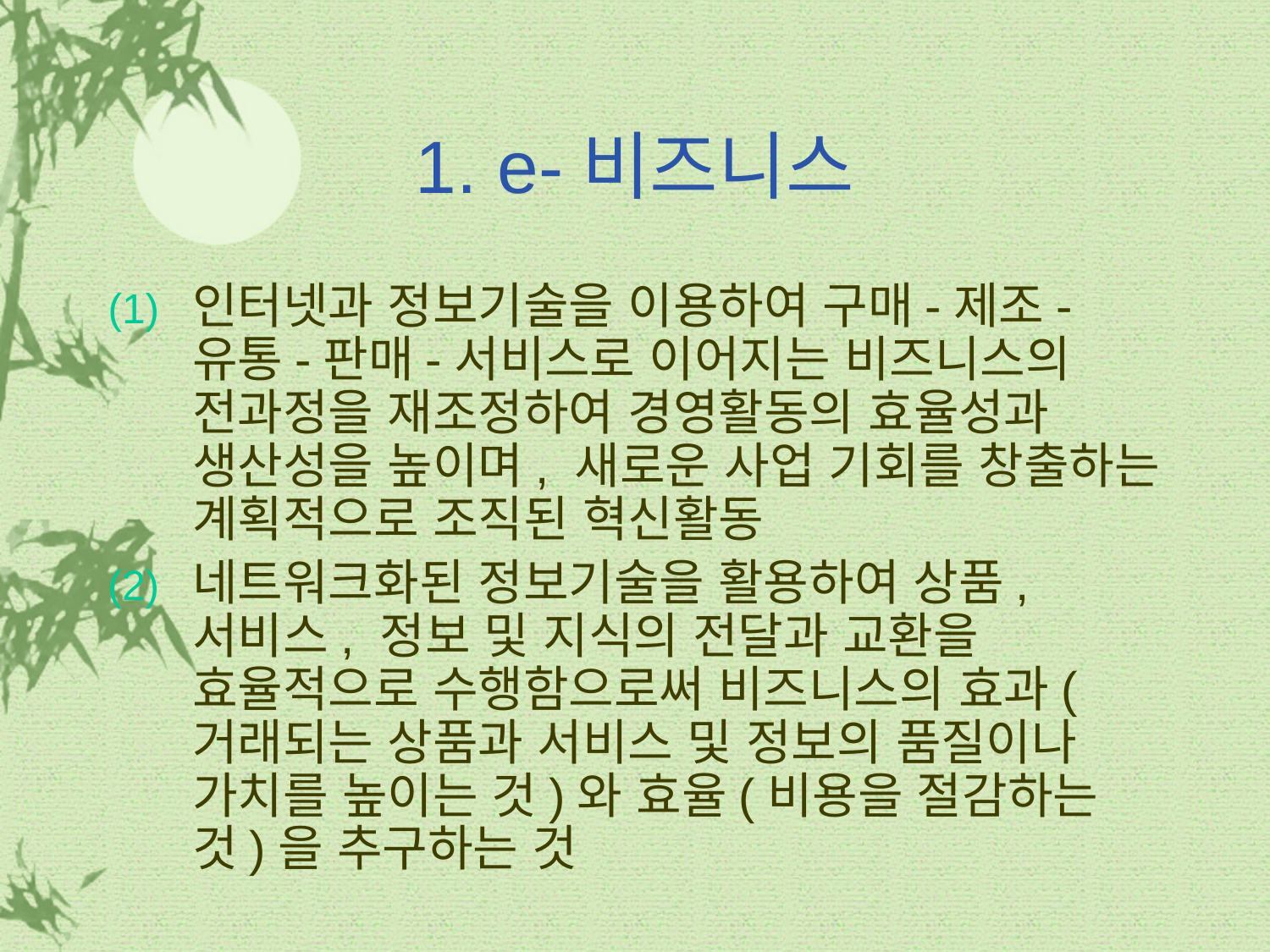

# 1. e-비즈니스
인터넷과 정보기술을 이용하여 구매-제조-유통-판매-서비스로 이어지는 비즈니스의 전과정을 재조정하여 경영활동의 효율성과 생산성을 높이며, 새로운 사업 기회를 창출하는 계획적으로 조직된 혁신활동
네트워크화된 정보기술을 활용하여 상품, 서비스, 정보 및 지식의 전달과 교환을 효율적으로 수행함으로써 비즈니스의 효과(거래되는 상품과 서비스 및 정보의 품질이나 가치를 높이는 것)와 효율(비용을 절감하는 것)을 추구하는 것